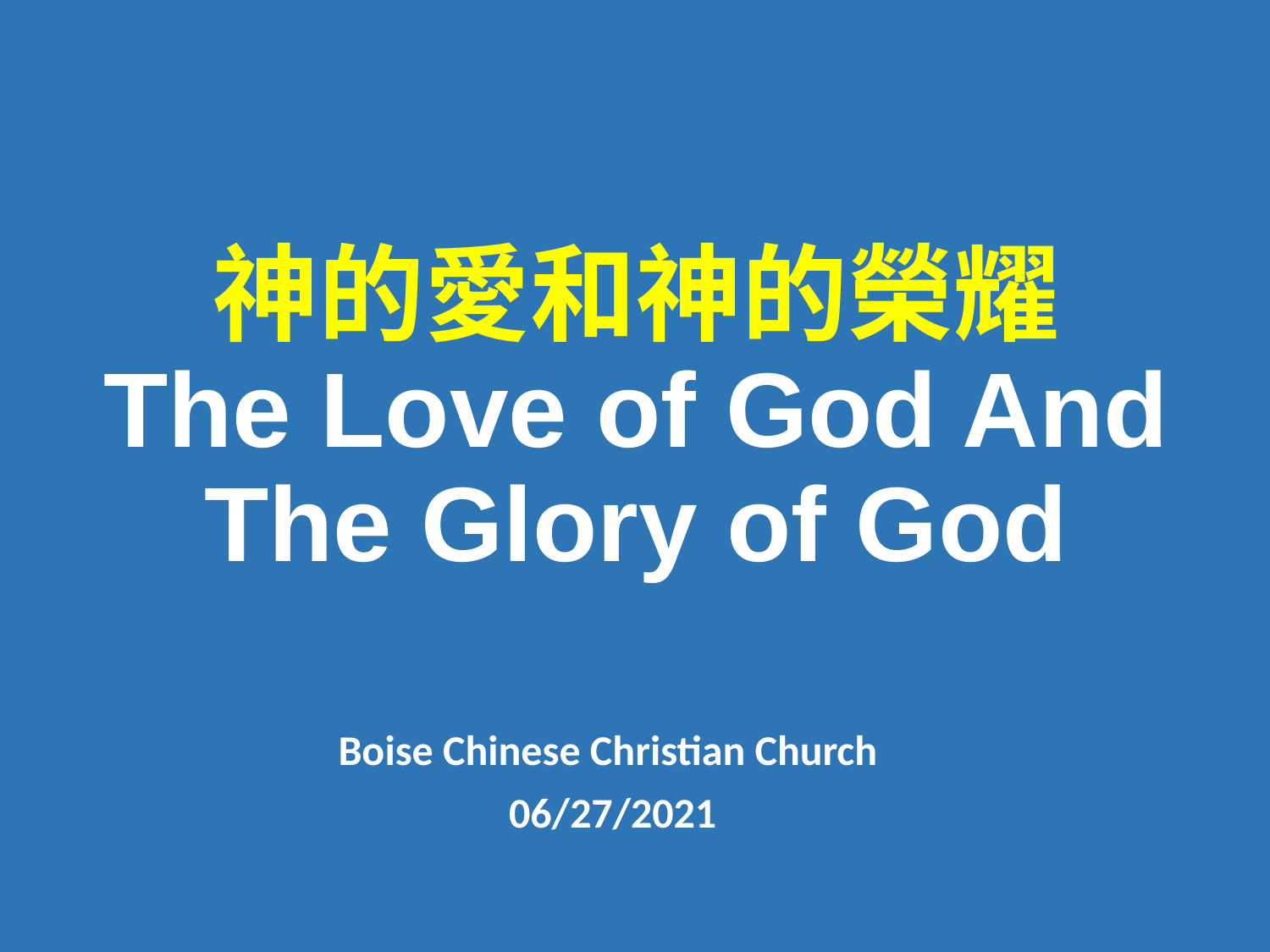

# 神的愛和神的榮耀 The Love of God And The Glory of God
Boise Chinese Christian Church
06/27/2021